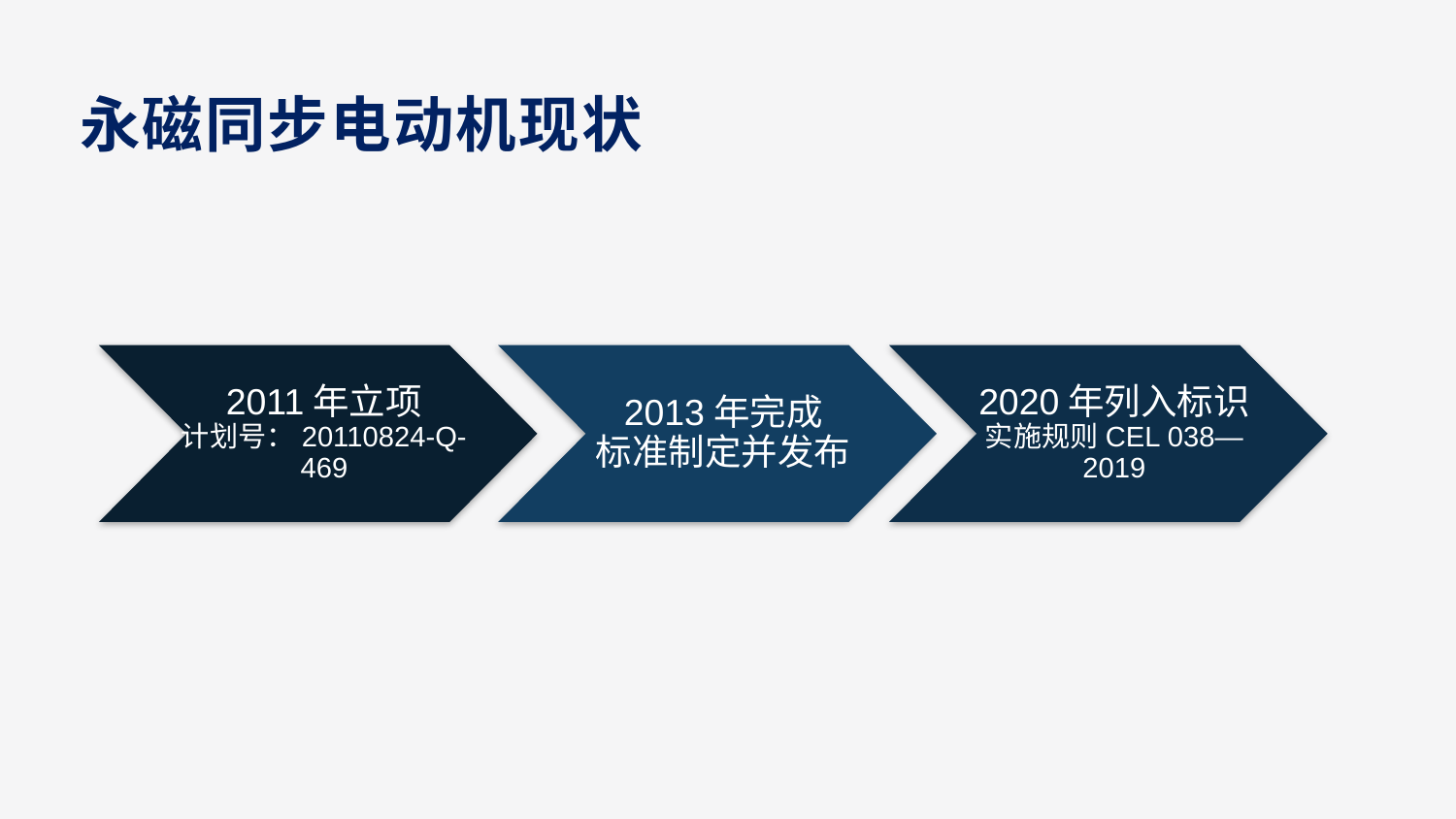

永磁同步电动机现状
2011年立项
计划号：20110824-Q-469
2013年完成
标准制定并发布
2020年列入标识
实施规则CEL 038—2019